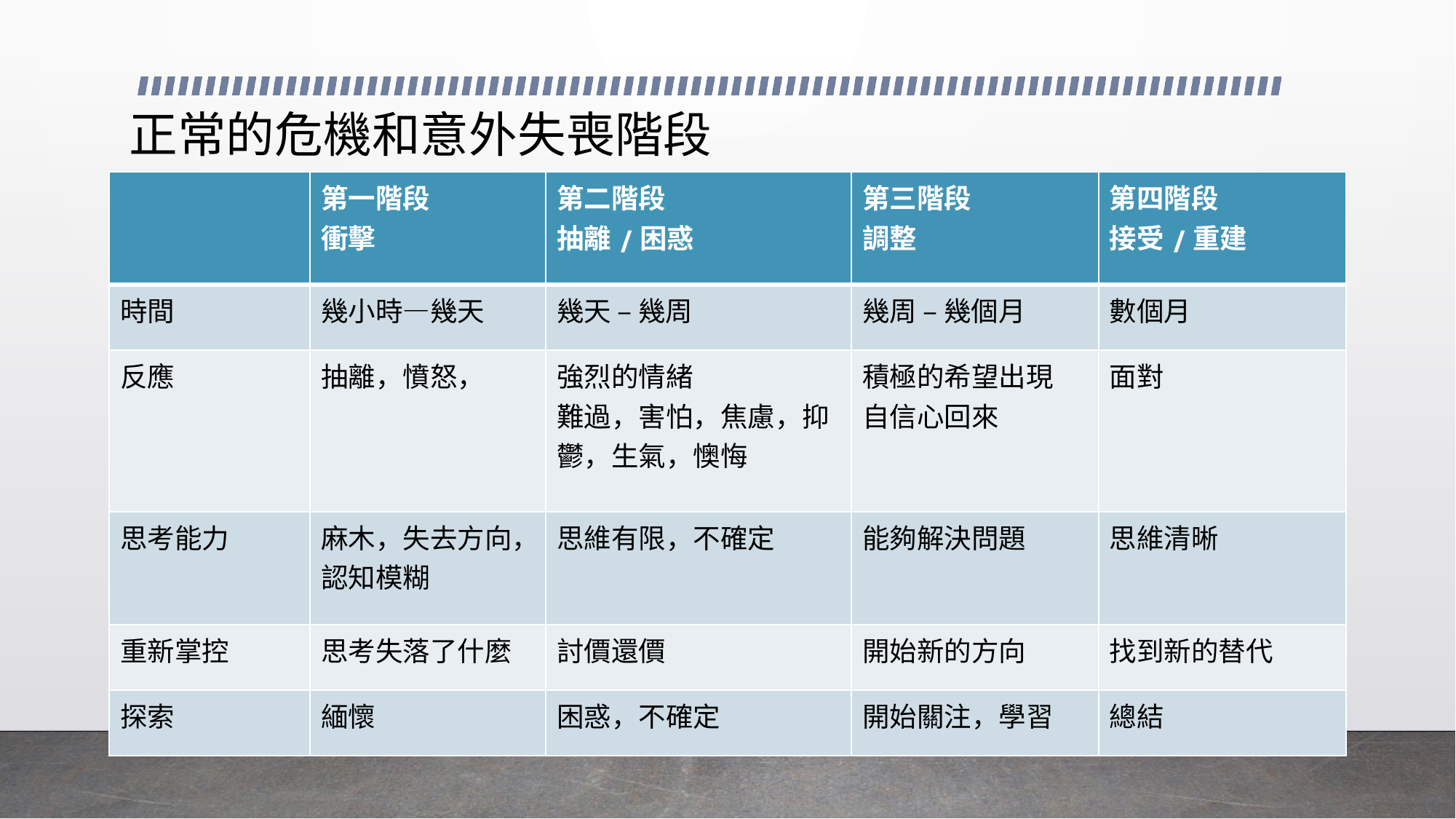

# 正常的危機和意外失喪階段
|  | 第一階段 衝擊 | 第二階段 抽離/困惑 | 第三階段 調整 | 第四階段 接受/重建 |
| --- | --- | --- | --- | --- |
| 時間 | 幾小時—幾天 | 幾天 – 幾周 | 幾周 – 幾個月 | 數個月 |
| 反應 | 抽離，憤怒， | 強烈的情緒 難過，害怕，焦慮，抑鬱，生氣，懊悔 | 積極的希望出現 自信心回來 | 面對 |
| 思考能力 | 麻木，失去方向， 認知模糊 | 思維有限，不確定 | 能夠解決問題 | 思維清晰 |
| 重新掌控 | 思考失落了什麼 | 討價還價 | 開始新的方向 | 找到新的替代 |
| 探索 | 緬懷 | 困惑，不確定 | 開始關注，學習 | 總結 |